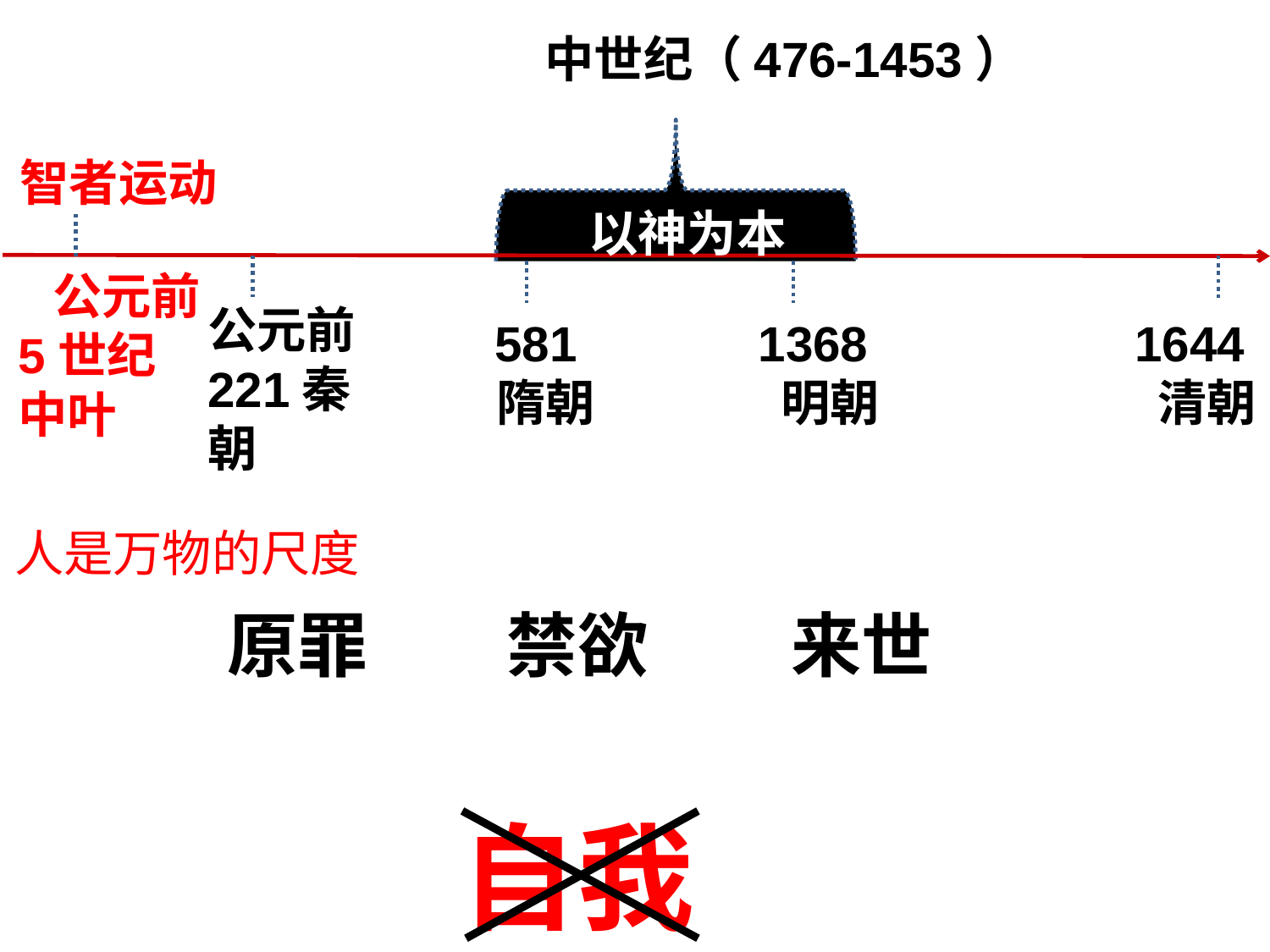

中世纪（476-1453）

智者运动
以神为本
  公元前
5世纪中叶
公元前221秦朝
    581
    隋朝
1368
 明朝
1644
 清朝
人是万物的尺度
原罪
禁欲
来世
自我